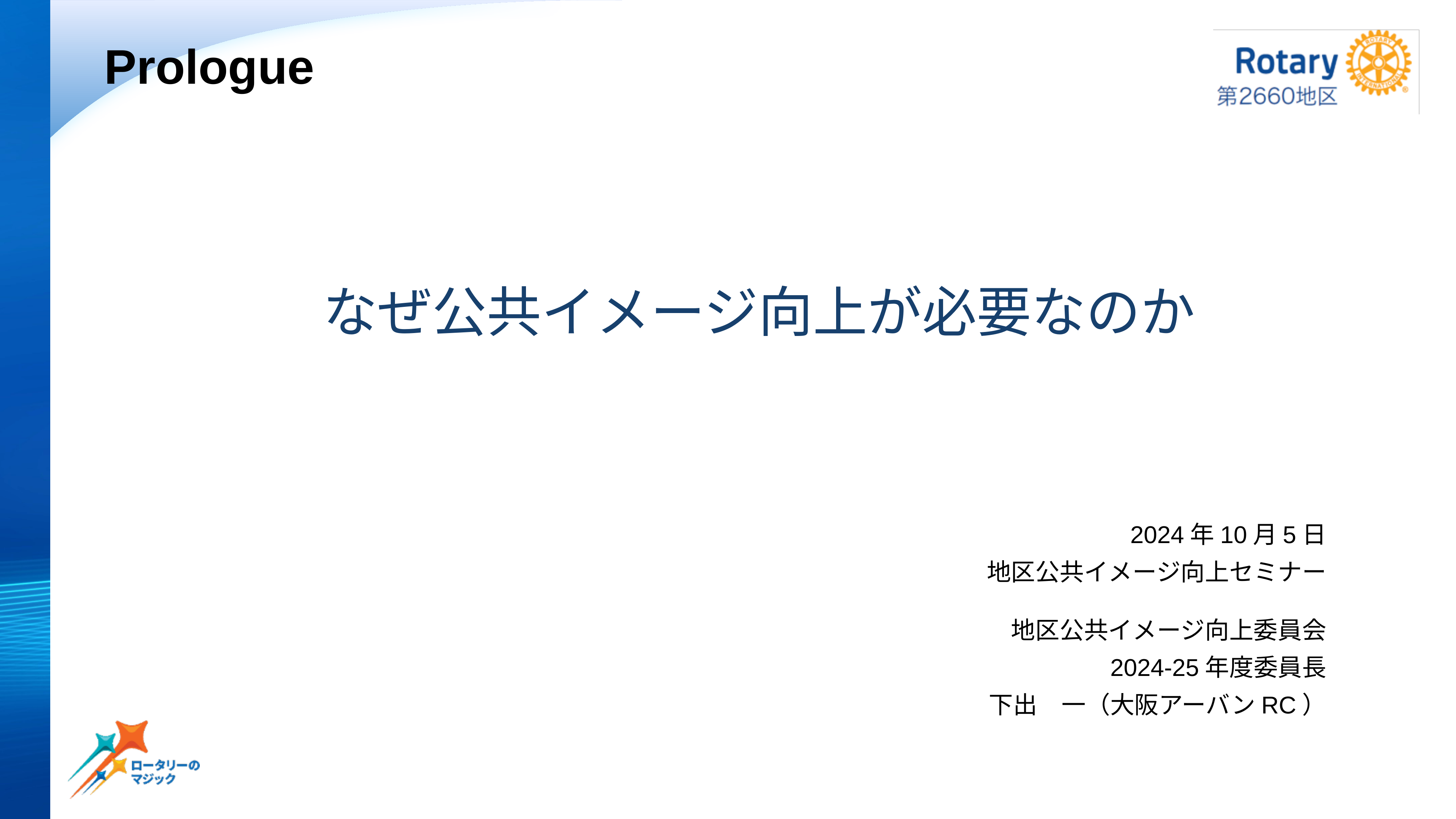

Prologue
なぜ公共イメージ向上が必要なのか
2024年10月5日
地区公共イメージ向上セミナー
地区公共イメージ向上委員会
2024-25年度委員長
下出　一（大阪アーバンRC）